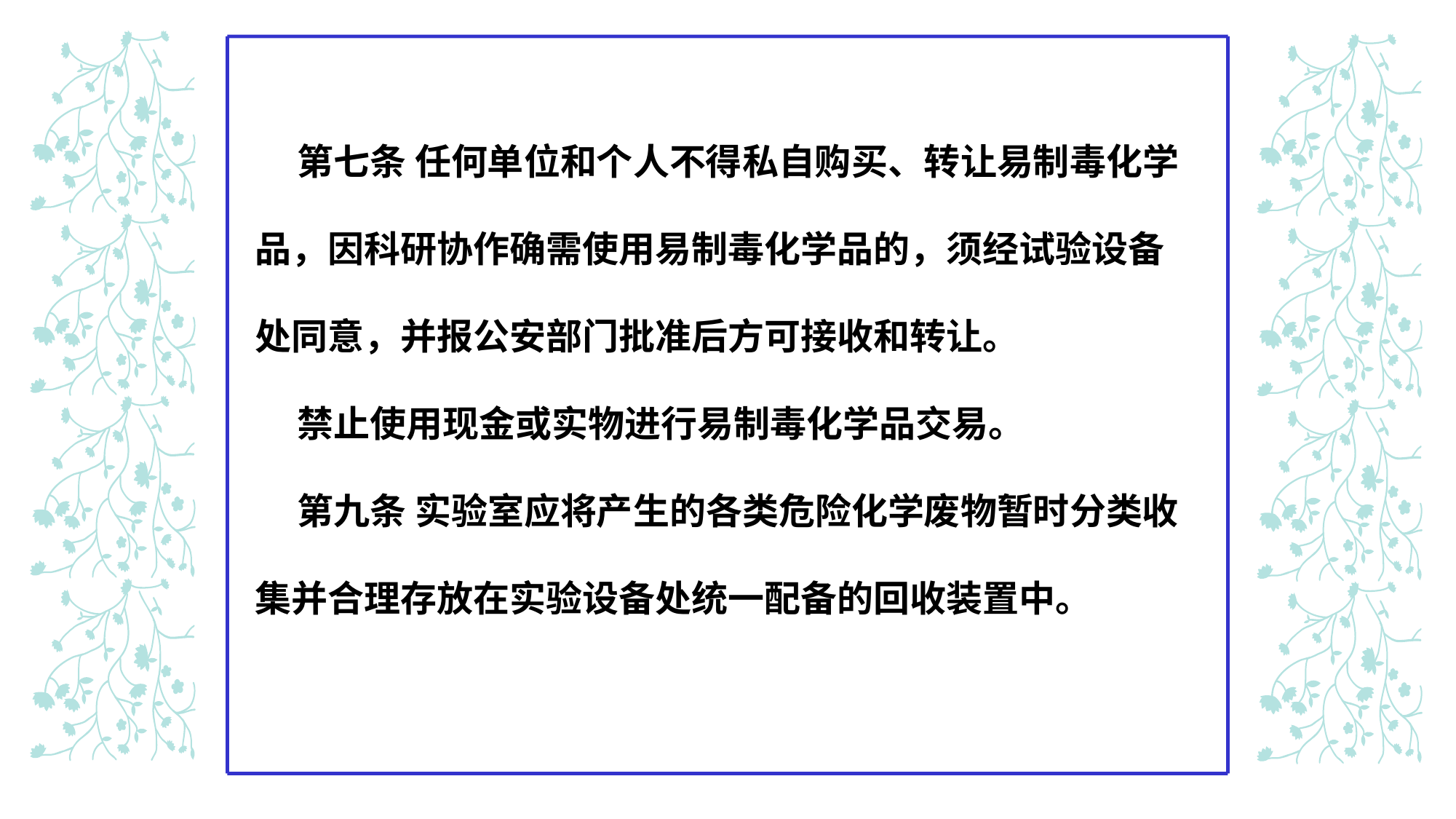

第七条 任何单位和个人不得私自购买、转让易制毒化学品，因科研协作确需使用易制毒化学品的，须经试验设备处同意，并报公安部门批准后方可接收和转让。
禁止使用现金或实物进行易制毒化学品交易。
第九条 实验室应将产生的各类危险化学废物暂时分类收集并合理存放在实验设备处统一配备的回收装置中。